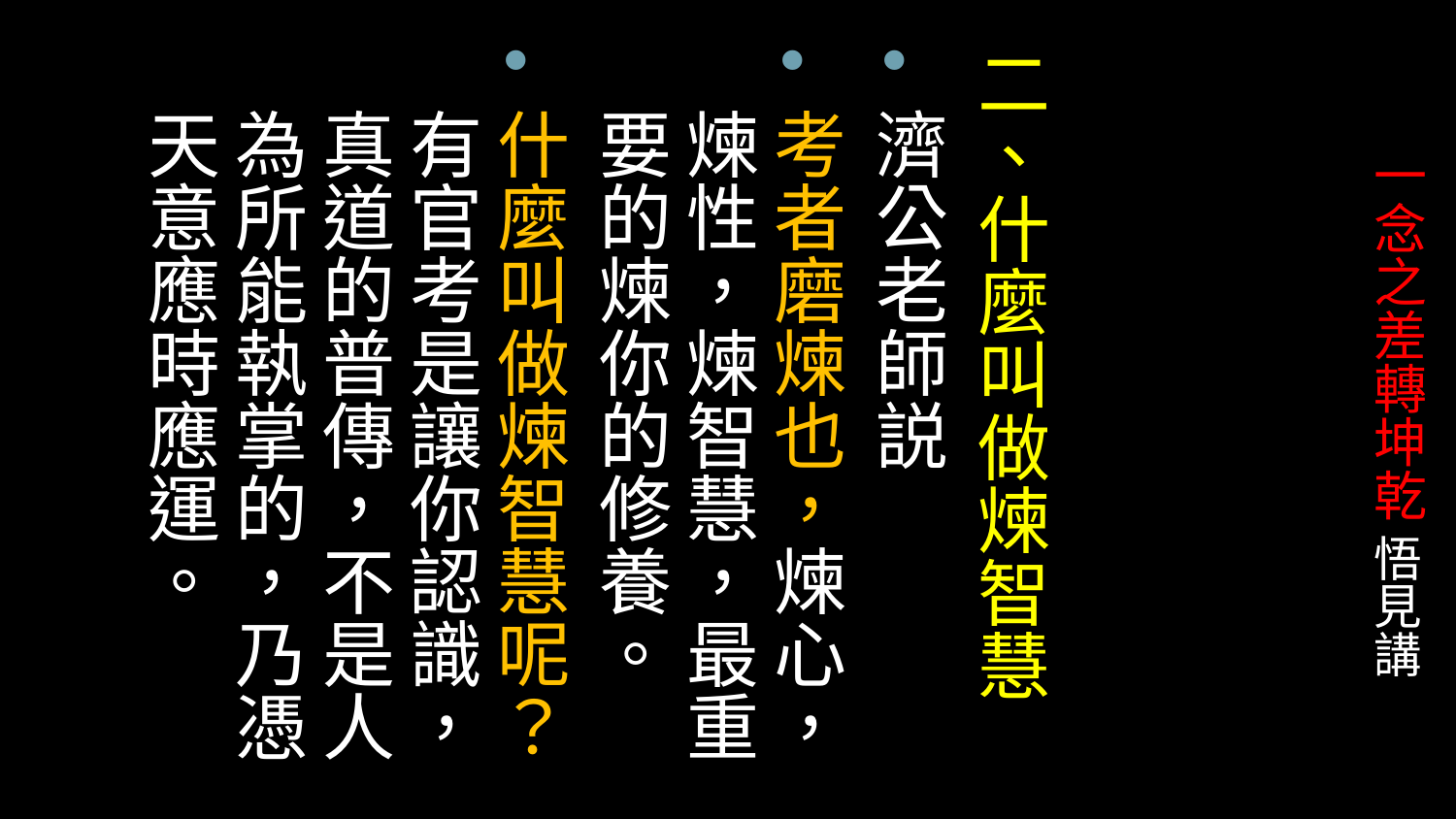

二、什麼叫做煉智慧
濟公老師説
考者磨煉也，煉心，煉性，煉智慧，最重要的煉你的修養。
什麼叫做煉智慧呢？有官考是讓你認識，真道的普傳，不是人為所能執掌的，乃憑天意應時應運。

# 一念之差轉坤乾 悟見講